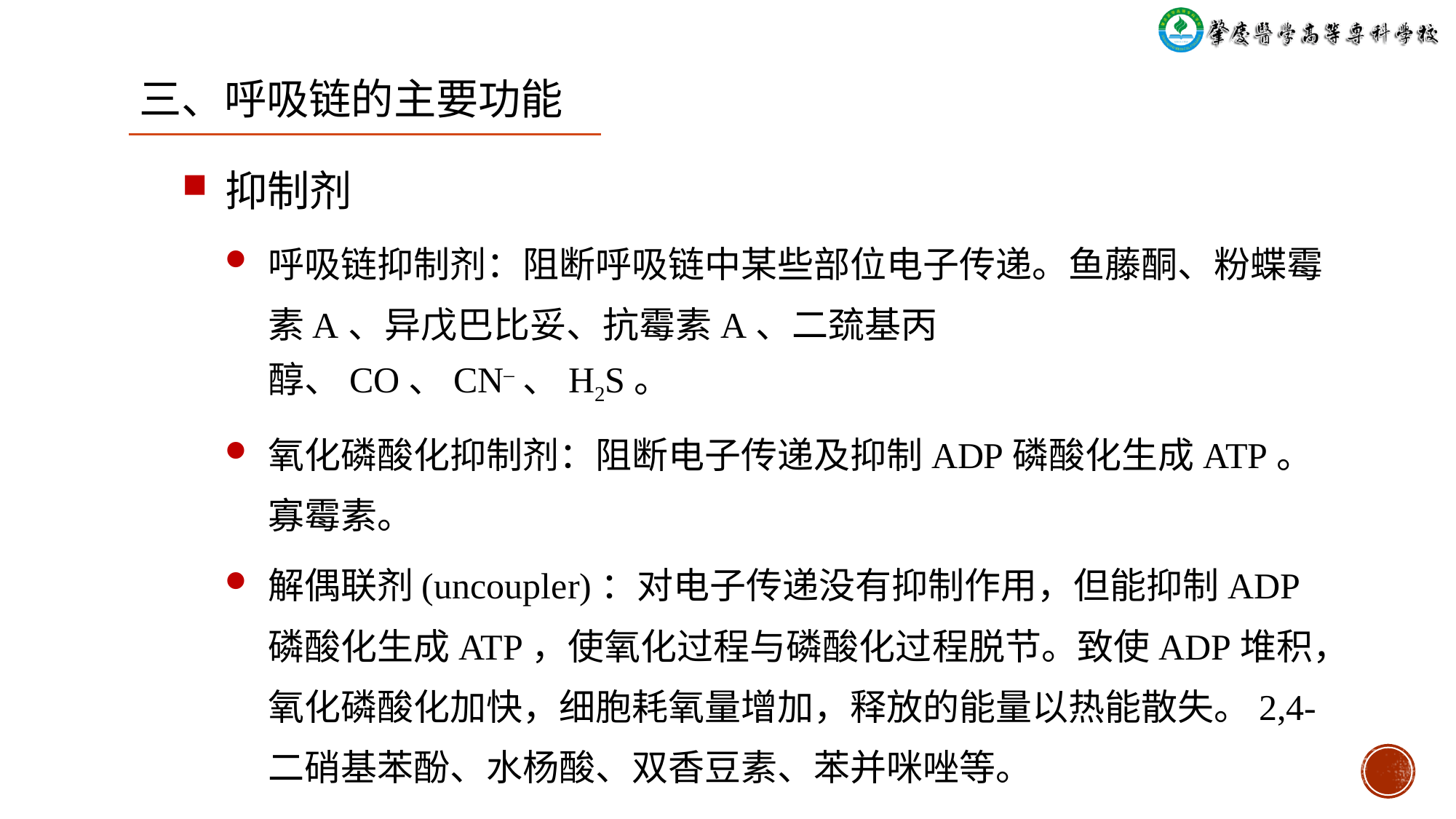

三、呼吸链的主要功能
抑制剂
呼吸链抑制剂：阻断呼吸链中某些部位电子传递。鱼藤酮、粉蝶霉素A、异戊巴比妥、抗霉素A、二巯基丙醇、CO、CN‒、H2S。
氧化磷酸化抑制剂：阻断电子传递及抑制ADP磷酸化生成ATP。寡霉素。
解偶联剂(uncoupler)：对电子传递没有抑制作用，但能抑制ADP磷酸化生成ATP，使氧化过程与磷酸化过程脱节。致使ADP堆积，氧化磷酸化加快，细胞耗氧量增加，释放的能量以热能散失。2,4-二硝基苯酚、水杨酸、双香豆素、苯并咪唑等。